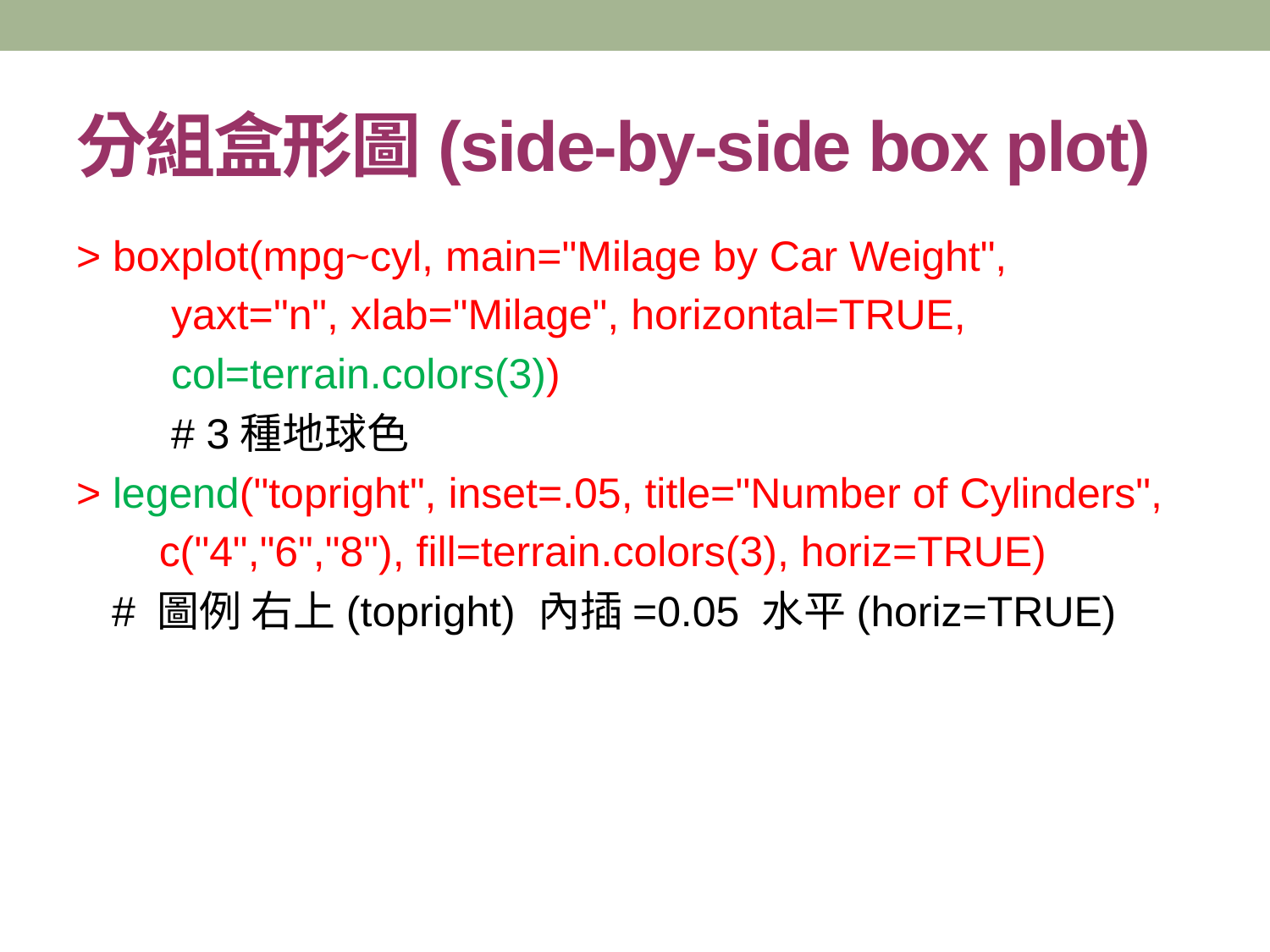

# 分組盒形圖(side-by-side box plot)
> boxplot(mpg~cyl, main="Milage by Car Weight",
        yaxt="n", xlab="Milage", horizontal=TRUE,
        col=terrain.colors(3))
        # 3種地球色
> legend("topright", inset=.05, title="Number of Cylinders",
       c("4","6","8"), fill=terrain.colors(3), horiz=TRUE)
   # 圖例 右上(topright) 內插=0.05 水平(horiz=TRUE)